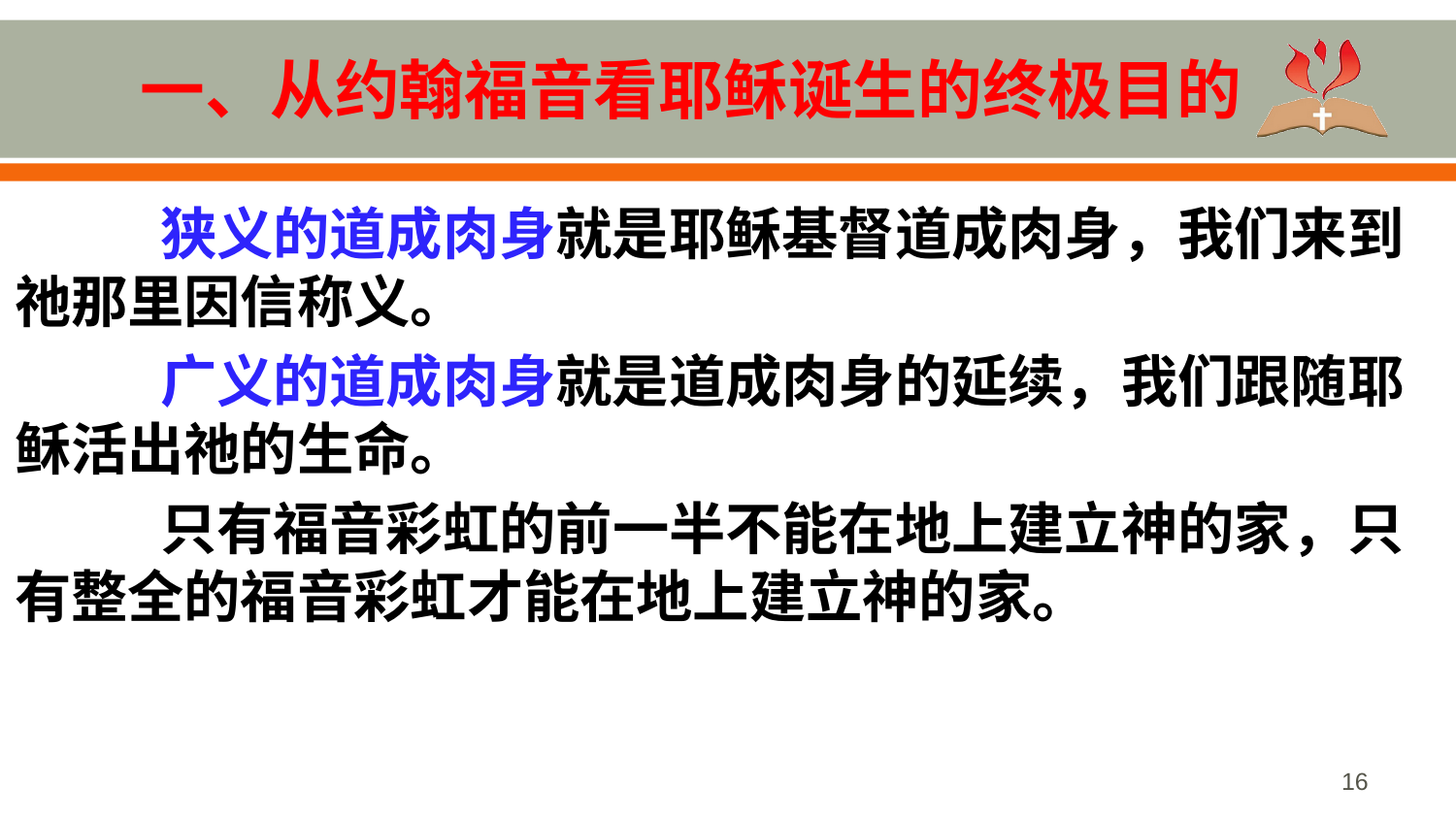

# 一、从约翰福音看耶稣诞生的终极目的
	狭义的道成肉身就是耶稣基督道成肉身，我们来到祂那里因信称义。
	广义的道成肉身就是道成肉身的延续，我们跟随耶稣活出祂的生命。
	只有福音彩虹的前一半不能在地上建立神的家，只有整全的福音彩虹才能在地上建立神的家。

16